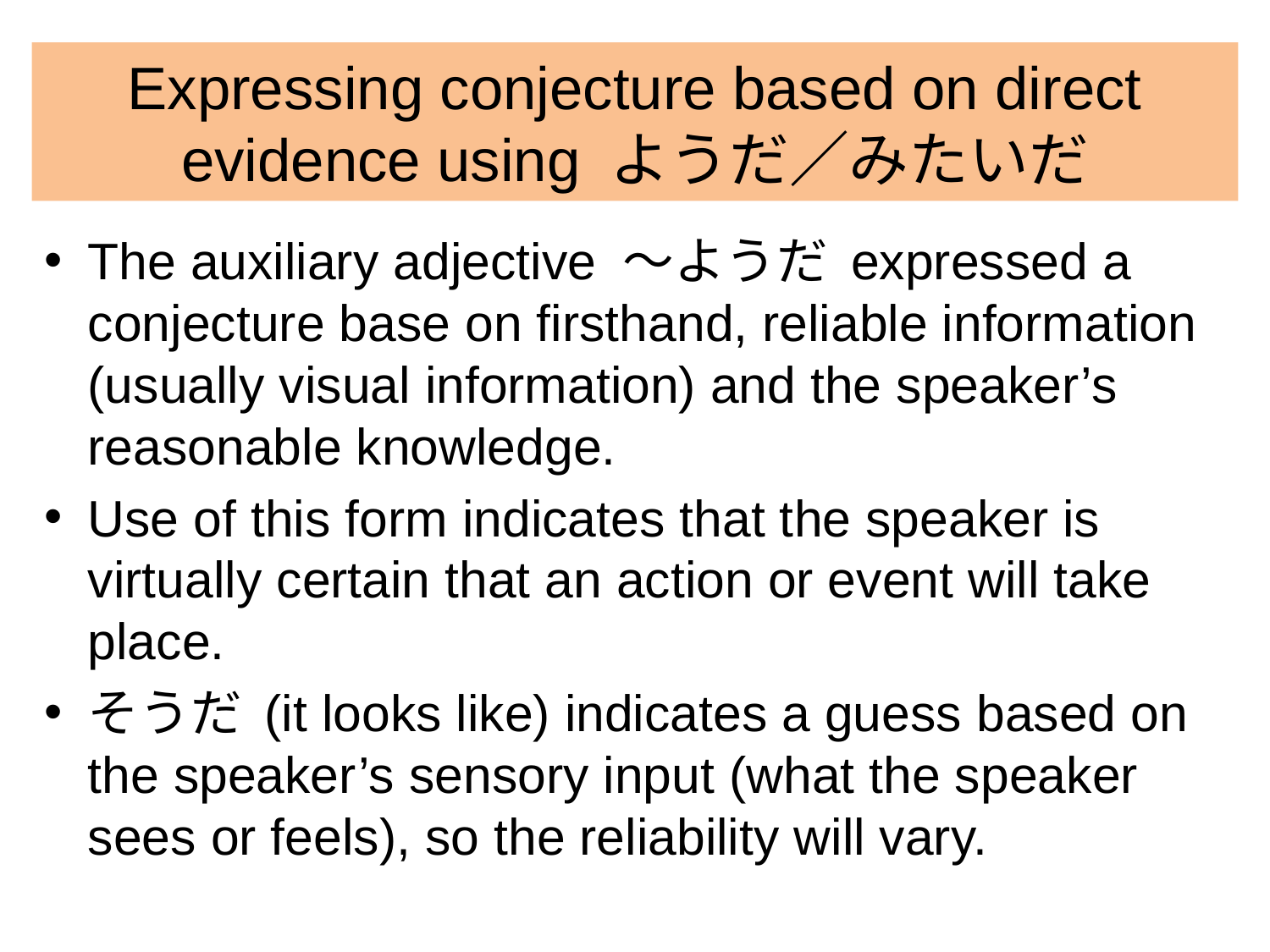

# Expressing conjecture based on direct evidence using ようだ／みたいだ
The auxiliary adjective 〜ようだ expressed a conjecture base on firsthand, reliable information (usually visual information) and the speaker’s reasonable knowledge.
Use of this form indicates that the speaker is virtually certain that an action or event will take place.
そうだ (it looks like) indicates a guess based on the speaker’s sensory input (what the speaker sees or feels), so the reliability will vary.